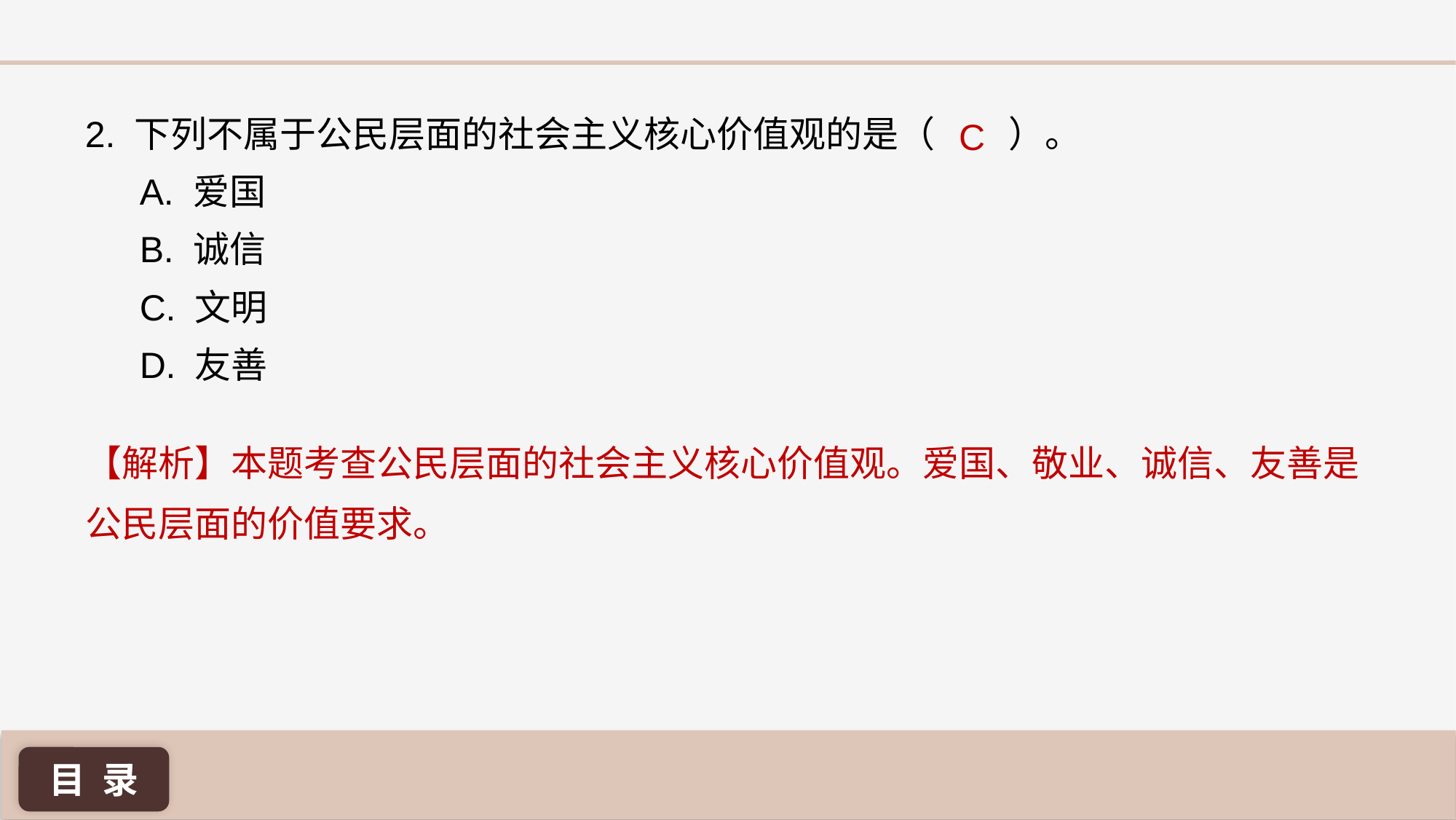

C
2. 下列不属于公民层面的社会主义核心价值观的是（         ）。
A. 爱国
B. 诚信
C. 文明
D. 友善
【解析】本题考查公民层面的社会主义核心价值观。爱国、敬业、诚信、友善是公民层面的价值要求。